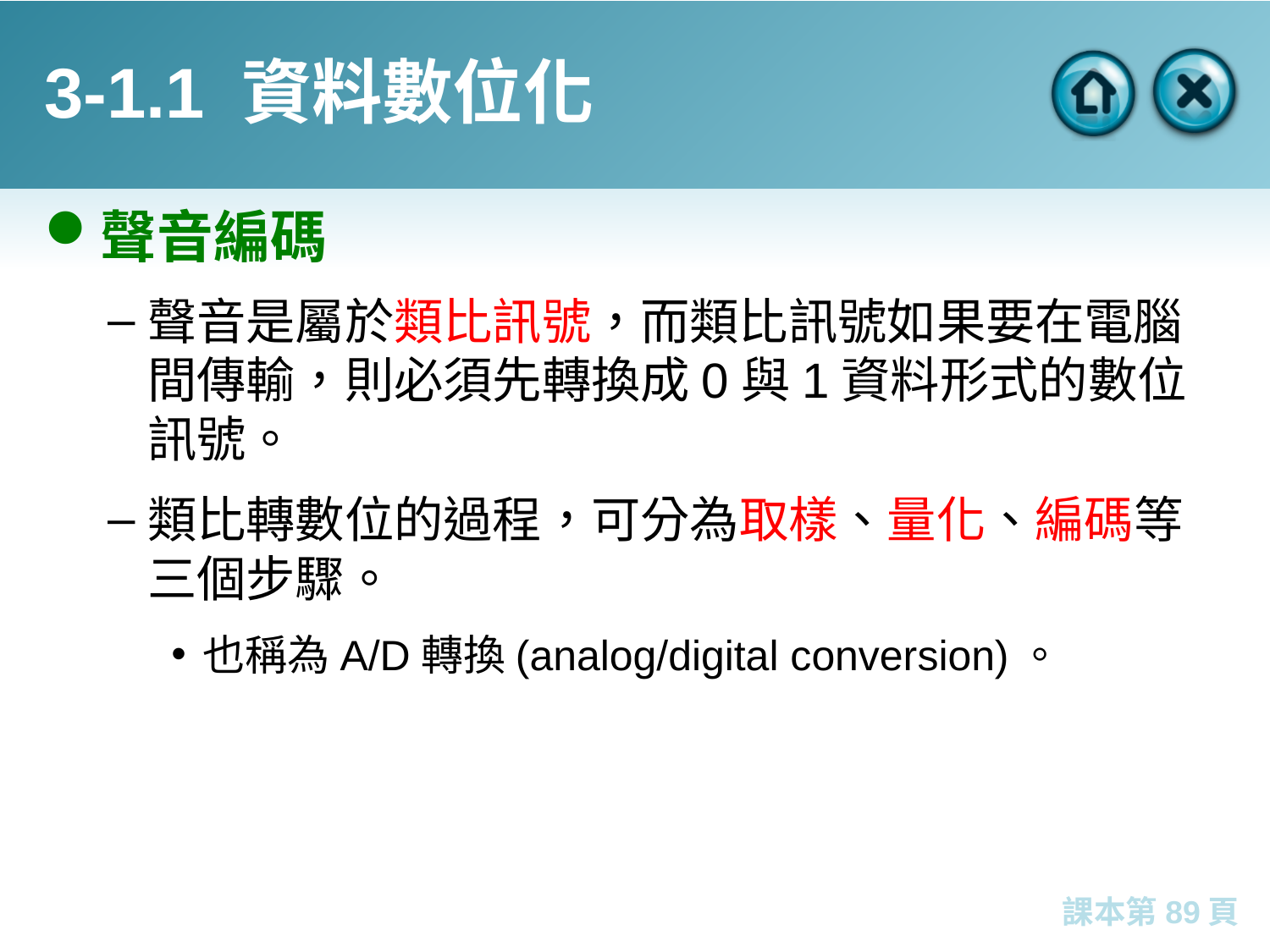

# 3-1.1 資料數位化
聲音編碼
聲音是屬於類比訊號，而類比訊號如果要在電腦間傳輸，則必須先轉換成0與1資料形式的數位訊號。
類比轉數位的過程，可分為取樣、量化、編碼等三個步驟。
也稱為A/D轉換(analog/digital conversion)。
課本第89頁